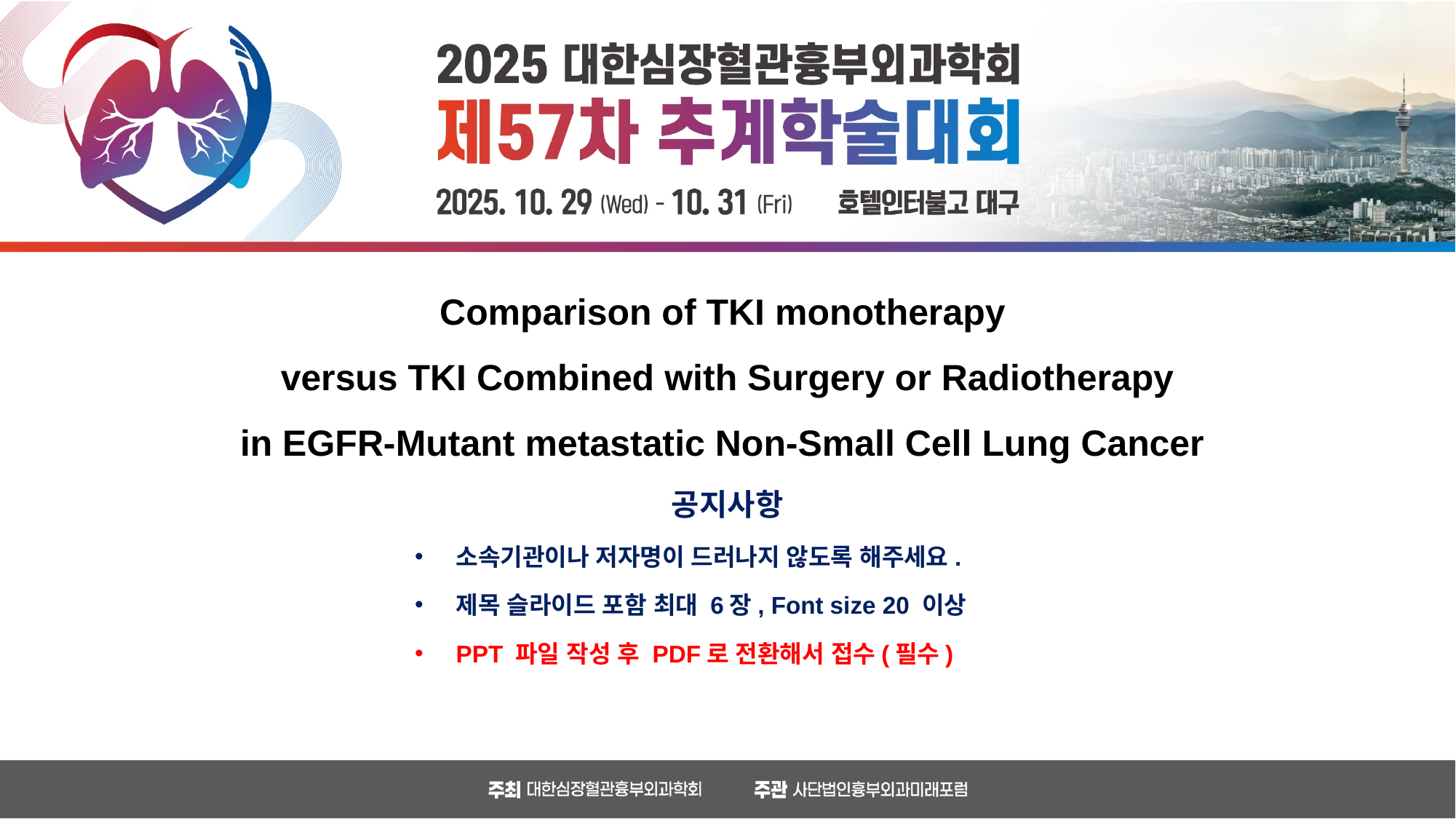

Comparison of TKI monotherapy
versus TKI Combined with Surgery or Radiotherapy
in EGFR-Mutant metastatic Non-Small Cell Lung Cancer
공지사항
소속기관이나 저자명이 드러나지 않도록 해주세요.
제목 슬라이드 포함 최대 6장, Font size 20 이상
PPT 파일 작성 후 PDF로 전환해서 접수(필수)